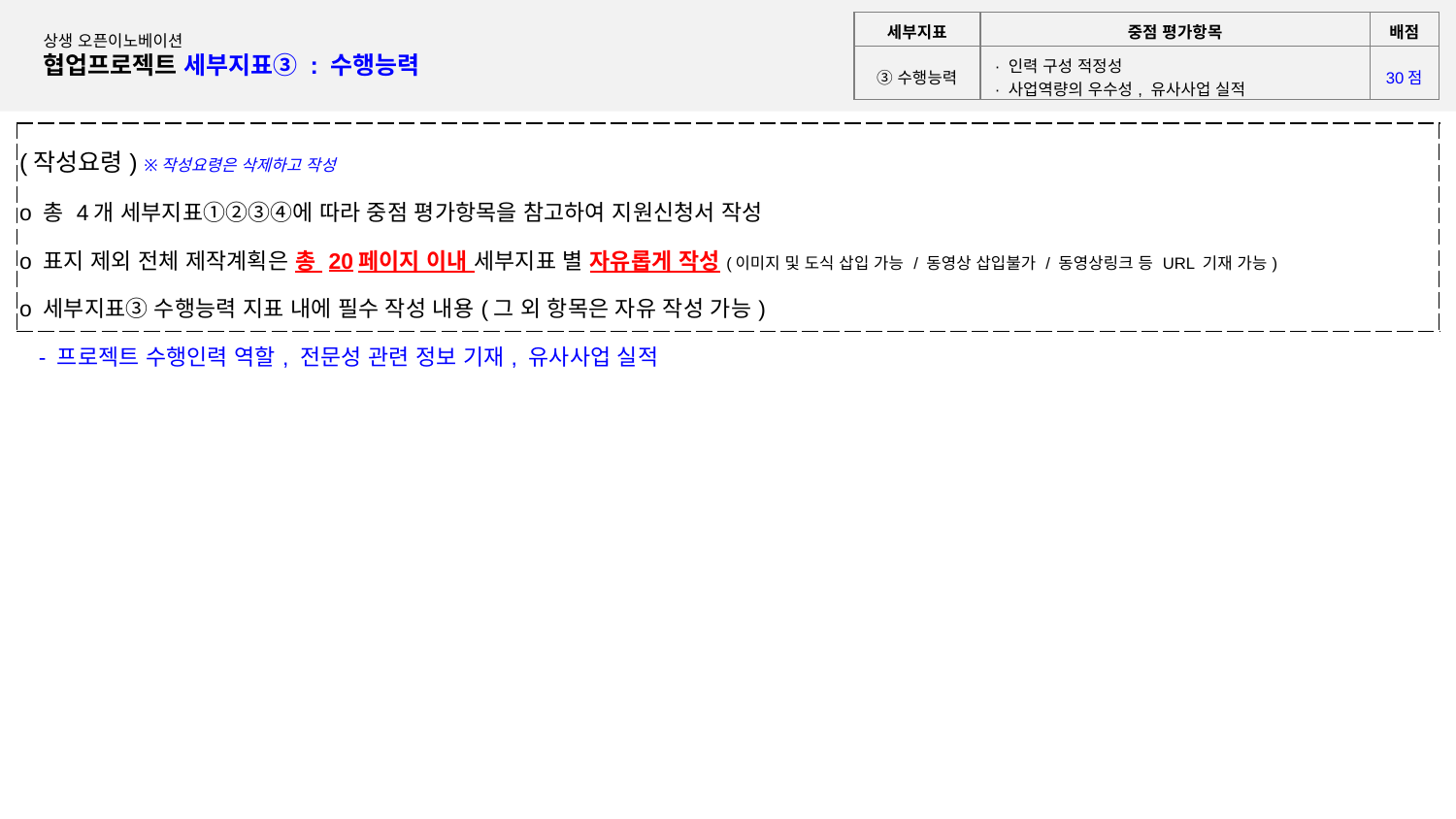

| 세부지표 | 중점 평가항목 | 배점 |
| --- | --- | --- |
| ③수행능력 | · 인력 구성 적정성 · 사업역량의 우수성, 유사사업 실적 | 30점 |
상생 오픈이노베이션
협업프로젝트 세부지표③ : 수행능력
| (작성요령) ※작성요령은 삭제하고 작성 o 총 4개 세부지표①②③④에 따라 중점 평가항목을 참고하여 지원신청서 작성 o 표지 제외 전체 제작계획은 총 20페이지 이내 세부지표 별 자유롭게 작성(이미지 및 도식 삽입 가능 / 동영상 삽입불가 / 동영상링크 등 URL 기재 가능) o 세부지표③ 수행능력 지표 내에 필수 작성 내용(그 외 항목은 자유 작성 가능) - 프로젝트 수행인력 역할, 전문성 관련 정보 기재, 유사사업 실적 |
| --- |